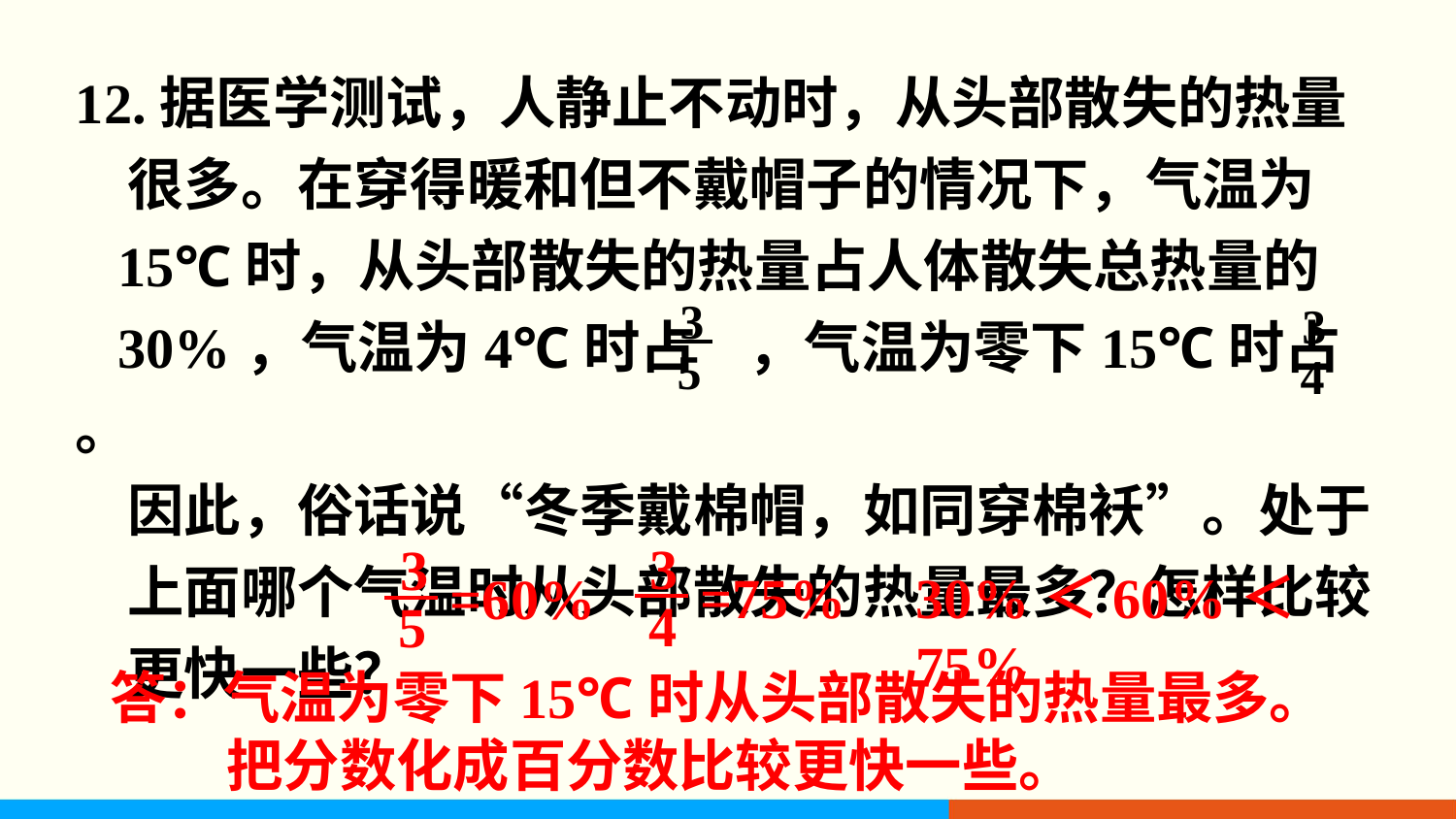

12.据医学测试，人静止不动时，从头部散失的热量
   很多。在穿得暖和但不戴帽子的情况下，气温为
   15℃时，从头部散失的热量占人体散失总热量的
   30%，气温为4℃时占    ，气温为零下15℃时占    。
   因此，俗话说“冬季戴棉帽，如同穿棉袄”。处于
   上面哪个气温时从头部散失的热量最多？怎样比较
   更快一些？
3
5
3
4
3
4
=75%
3
5
=60%
30%＜60%＜75%
答：气温为零下15℃时从头部散失的热量最多。
        把分数化成百分数比较更快一些。